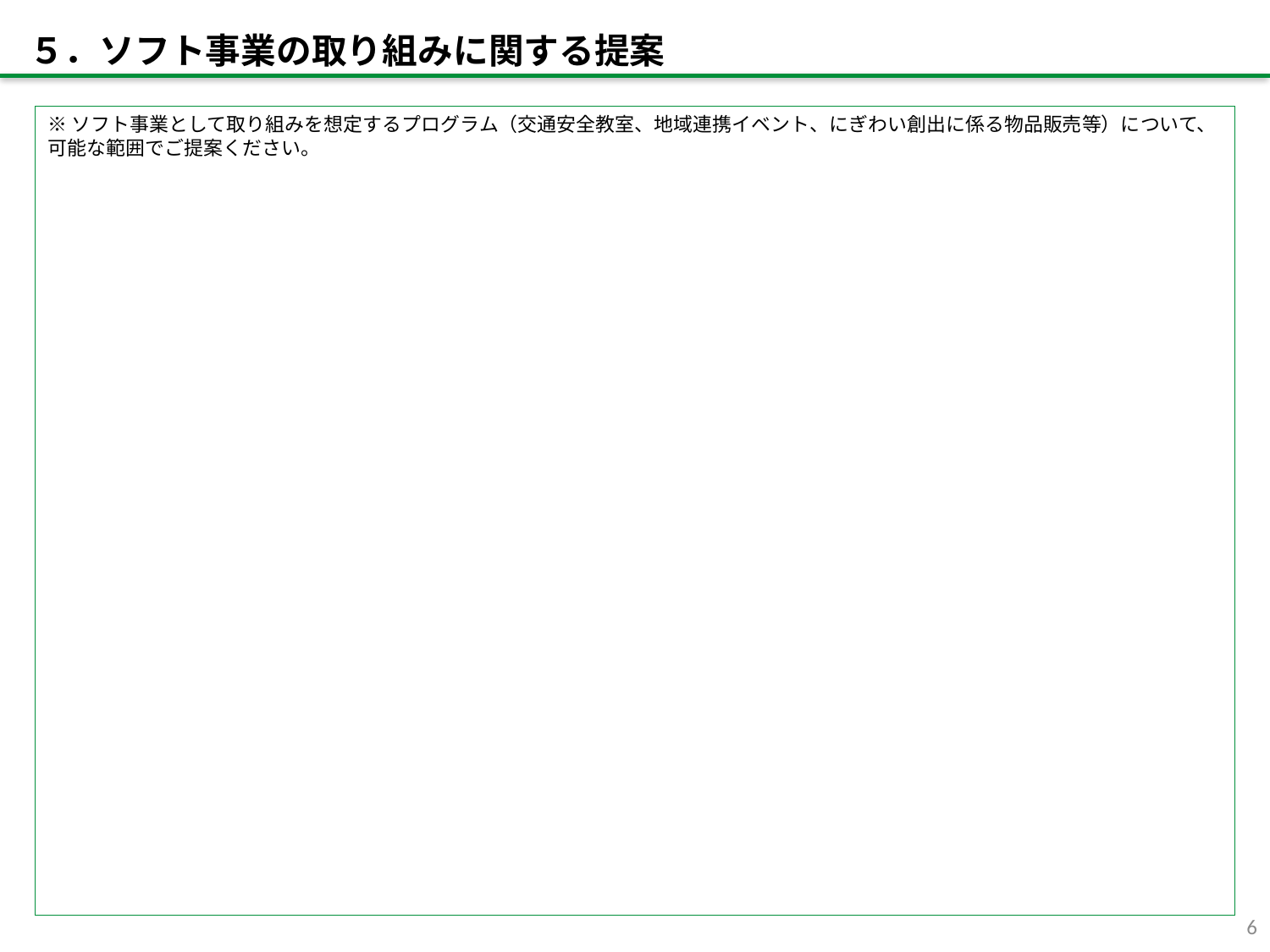

５．ソフト事業の取り組みに関する提案
※ソフト事業として取り組みを想定するプログラム（交通安全教室、地域連携イベント、にぎわい創出に係る物品販売等）について、可能な範囲でご提案ください。
6